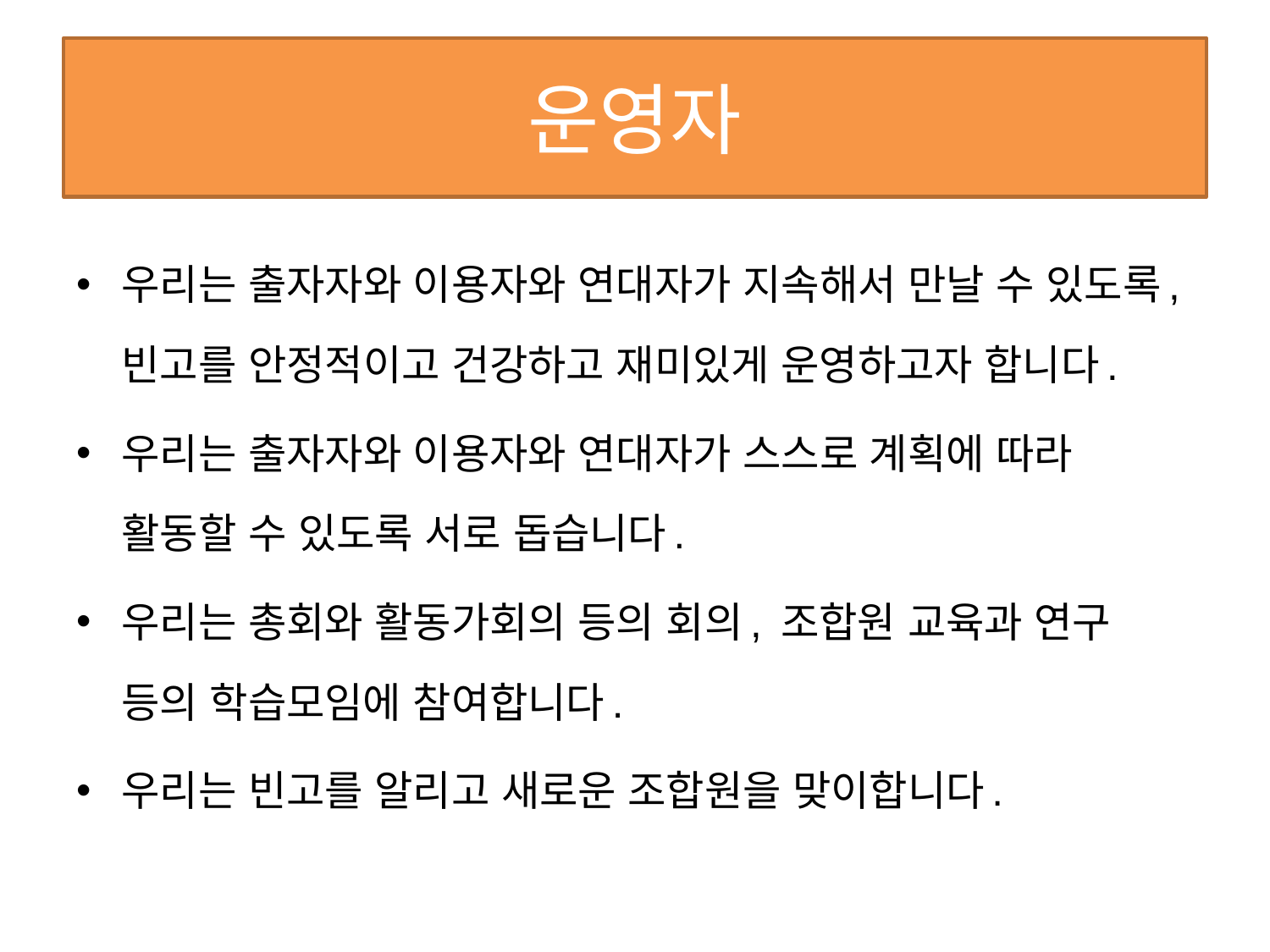

# 운영자
우리는 출자자와 이용자와 연대자가 지속해서 만날 수 있도록, 빈고를 안정적이고 건강하고 재미있게 운영하고자 합니다.
우리는 출자자와 이용자와 연대자가 스스로 계획에 따라 활동할 수 있도록 서로 돕습니다.
우리는 총회와 활동가회의 등의 회의, 조합원 교육과 연구 등의 학습모임에 참여합니다.
우리는 빈고를 알리고 새로운 조합원을 맞이합니다.